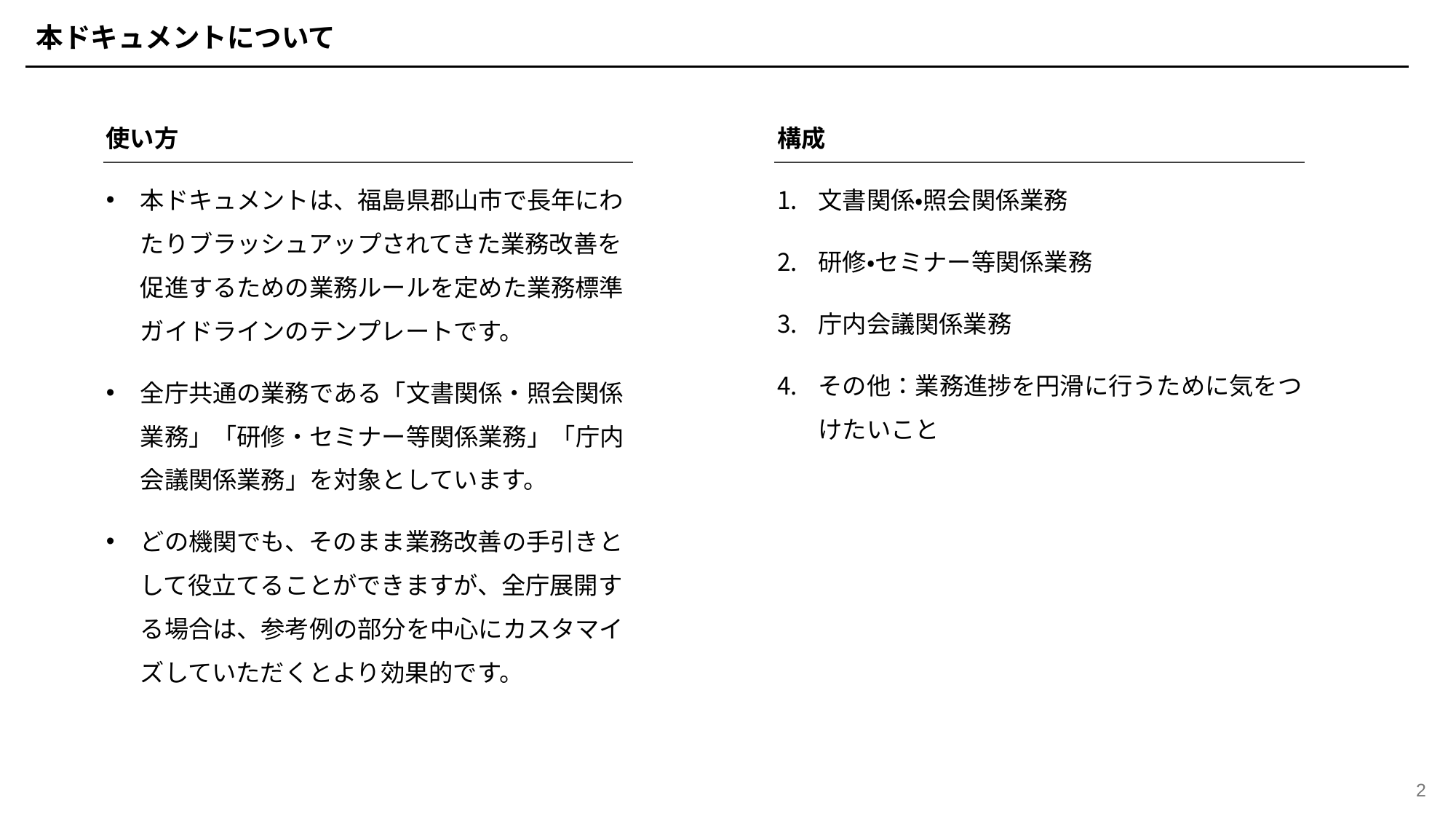

本ドキュメントについて
使い方
本ドキュメントは、福島県郡山市で長年にわたりブラッシュアップされてきた業務改善を促進するための業務ルールを定めた業務標準ガイドラインのテンプレートです。
全庁共通の業務である「文書関係・照会関係業務」「研修・セミナー等関係業務」「庁内会議関係業務」を対象としています。
どの機関でも、そのまま業務改善の手引きとして役立てることができますが、全庁展開する場合は、参考例の部分を中心にカスタマイズしていただくとより効果的です。
構成
文書関係・照会関係業務
研修・セミナー等関係業務
庁内会議関係業務
その他：業務進捗を円滑に行うために気をつけたいこと
2